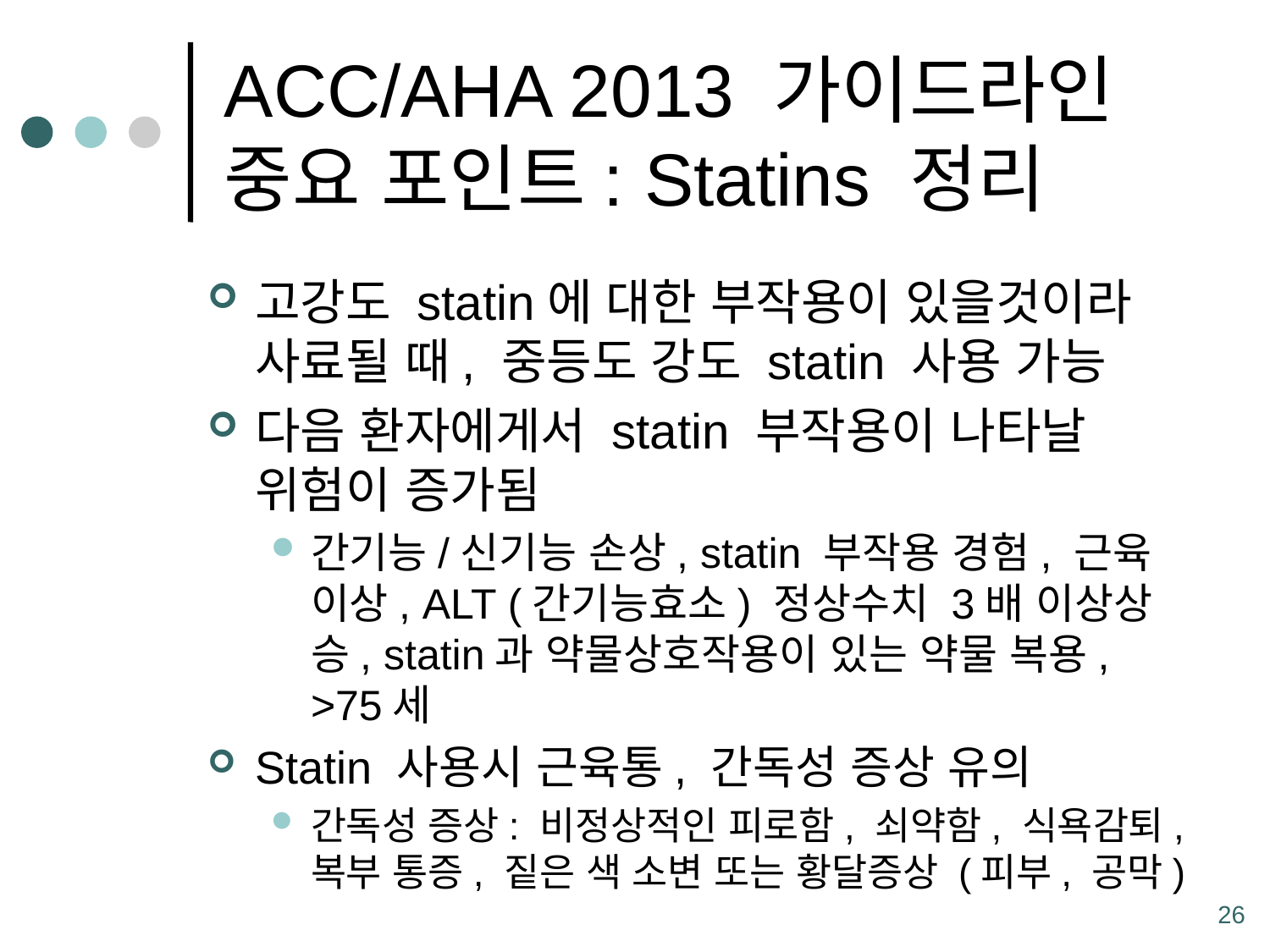

# ACC/AHA 2013 가이드라인 중요 포인트: Statins 정리
고강도 statin에 대한 부작용이 있을것이라 사료될 때, 중등도 강도 statin 사용 가능
다음 환자에게서 statin 부작용이 나타날 위험이 증가됨
간기능/신기능 손상, statin 부작용 경험, 근육 이상, ALT (간기능효소) 정상수치 3배 이상상승, statin과 약물상호작용이 있는 약물 복용, >75세
Statin 사용시 근육통, 간독성 증상 유의
간독성 증상: 비정상적인 피로함, 쇠약함, 식욕감퇴, 복부 통증, 짙은 색 소변 또는 황달증상 (피부, 공막)
26